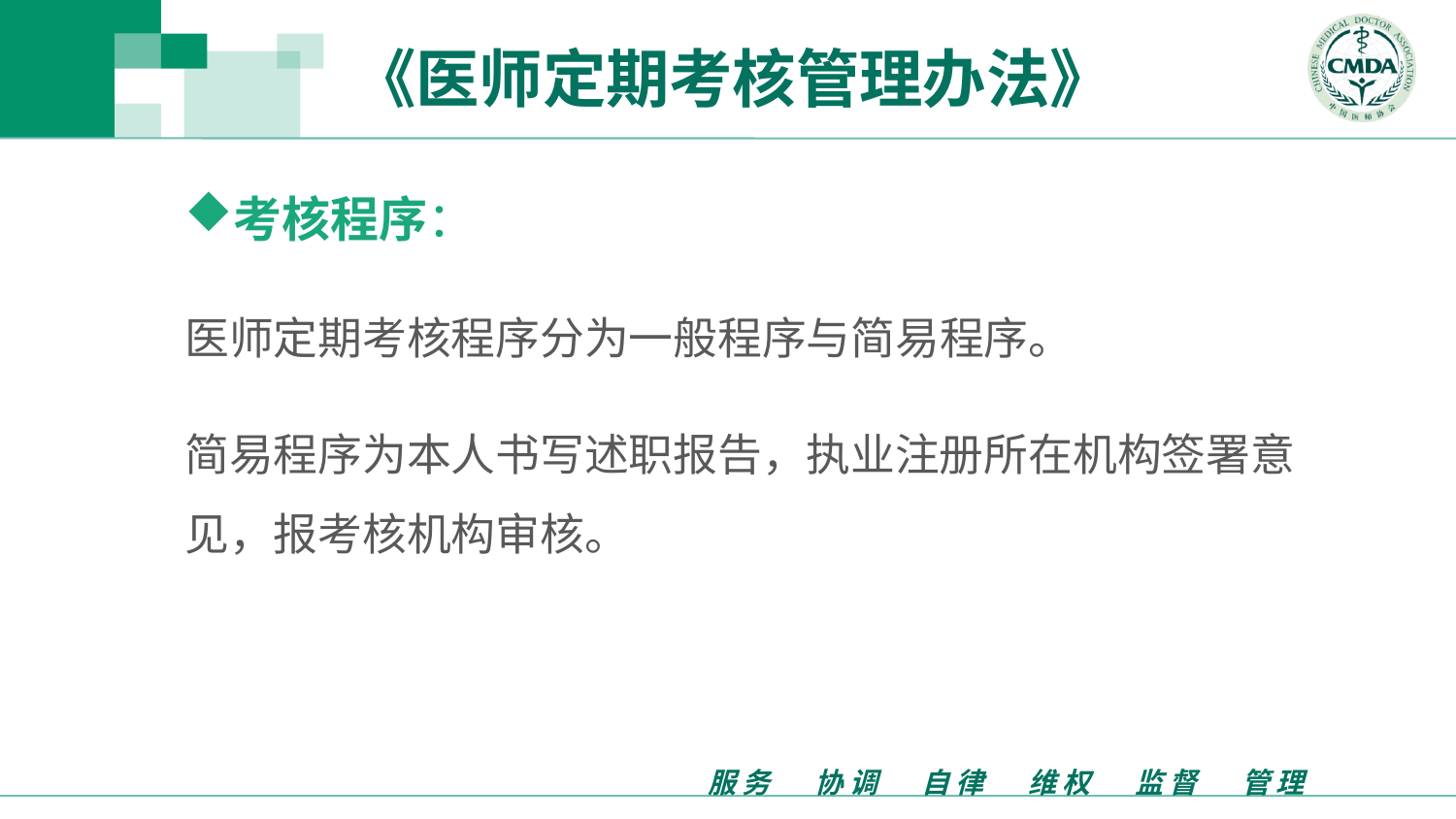

《医师定期考核管理办法》
考核程序：
医师定期考核程序分为一般程序与简易程序。
简易程序为本人书写述职报告，执业注册所在机构签署意见，报考核机构审核。